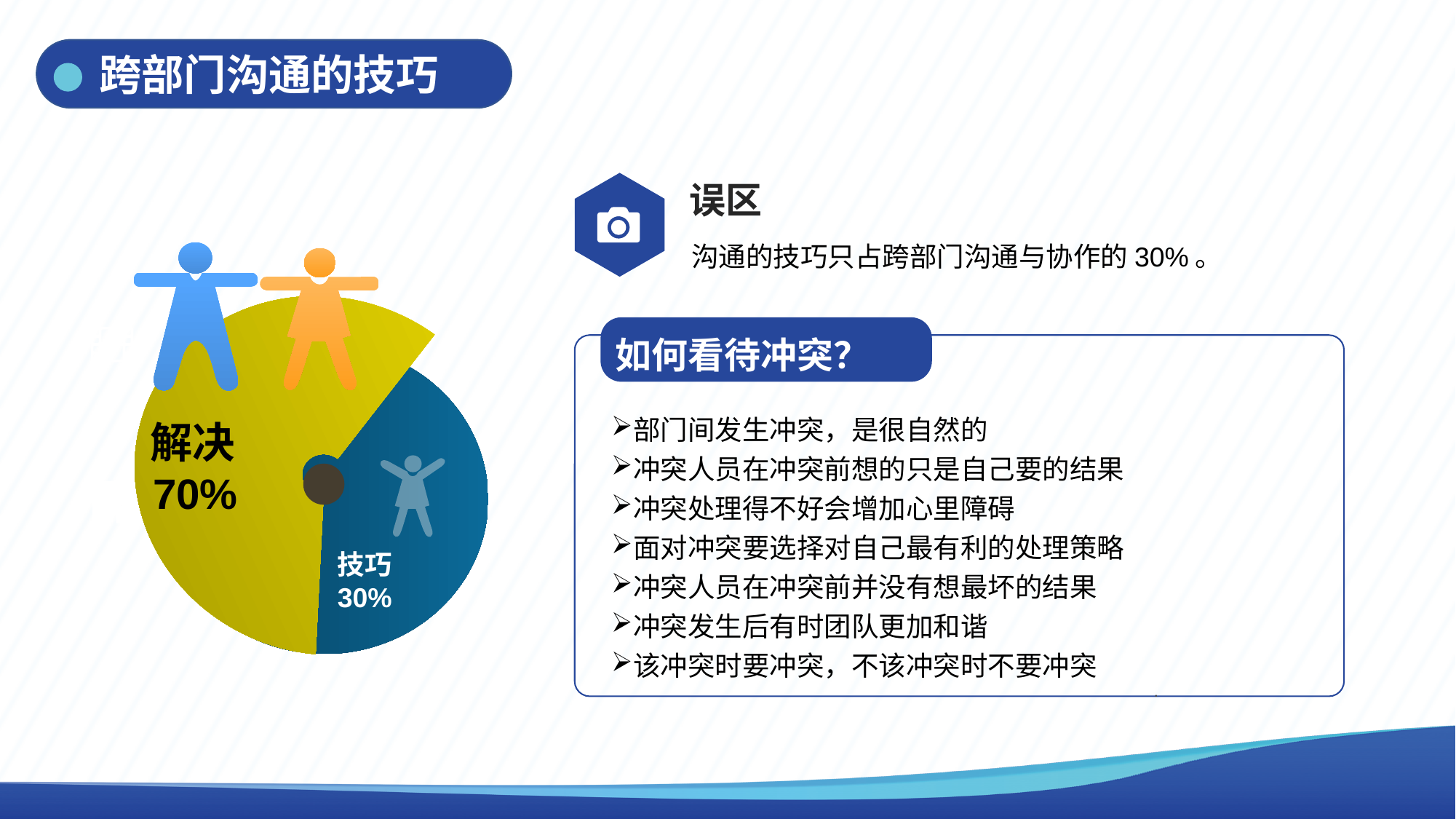

跨部门沟通的技巧

误区

沟通的技巧只占跨部门沟通与协作的30%。

解决70%

技巧30%

如何看待冲突？

部门间发生冲突，是很自然的
冲突人员在冲突前想的只是自己要的结果
冲突处理得不好会增加心里障碍
面对冲突要选择对自己最有利的处理策略
冲突人员在冲突前并没有想最坏的结果
冲突发生后有时团队更加和谐
该冲突时要冲突，不该冲突时不要冲突
.